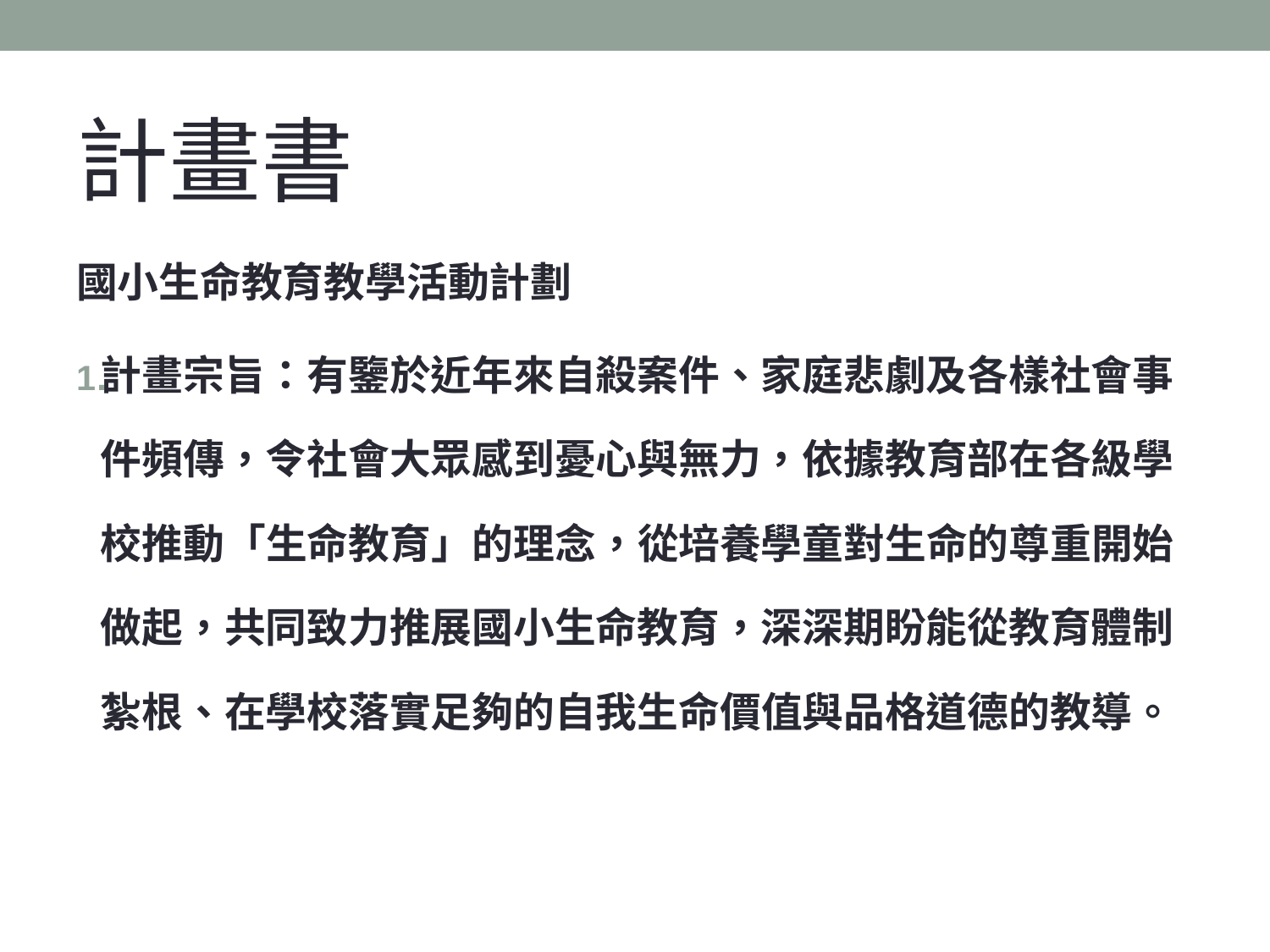

計畫書
國小生命教育教學活動計劃
計畫宗旨：有鑒於近年來自殺案件、家庭悲劇及各樣社會事件頻傳，令社會大眾感到憂心與無力，依據教育部在各級學校推動「生命教育」的理念，從培養學童對生命的尊重開始做起，共同致力推展國小生命教育，深深期盼能從教育體制紮根、在學校落實足夠的自我生命價值與品格道德的教導。